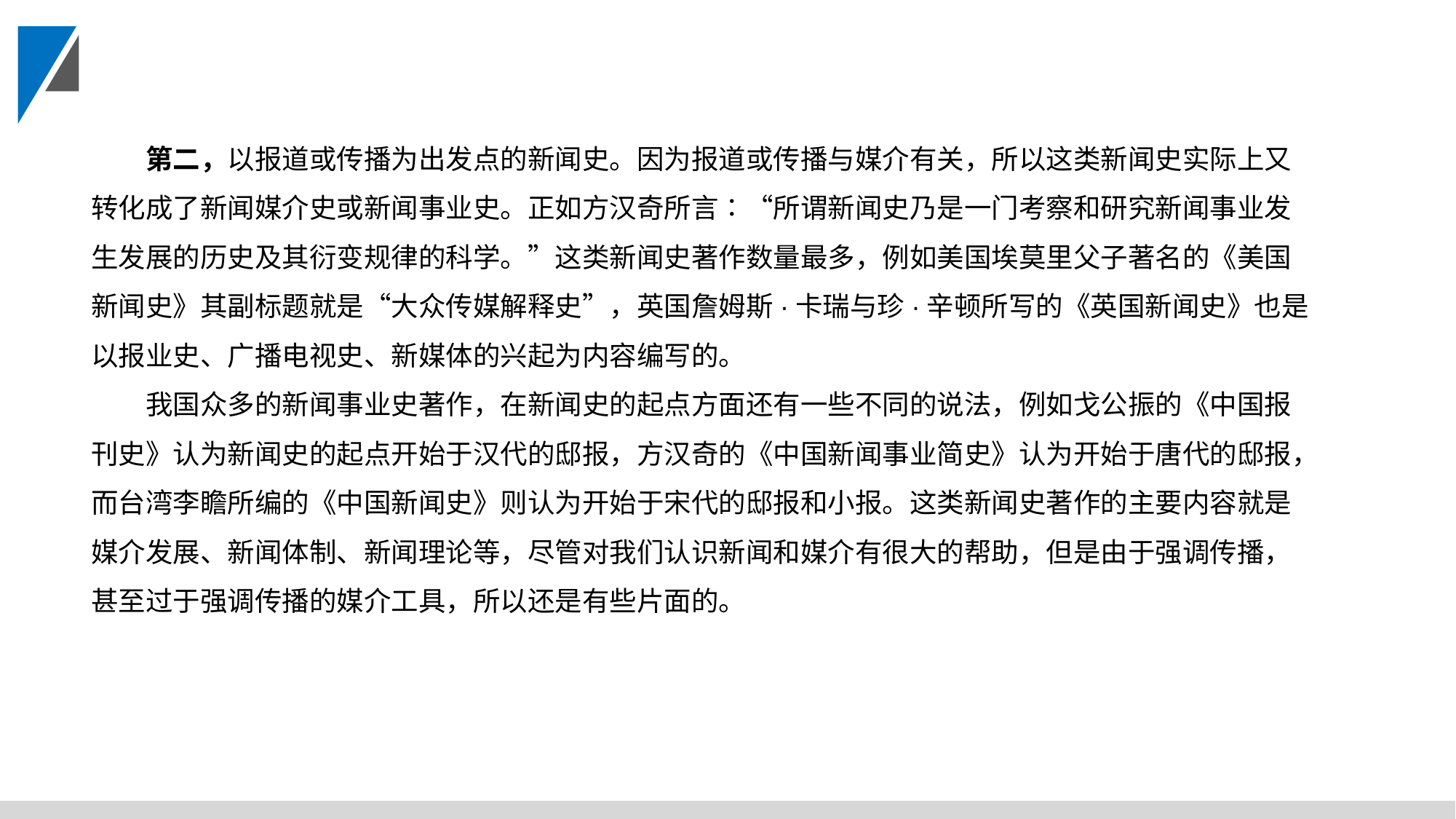

第二，以报道或传播为出发点的新闻史。因为报道或传播与媒介有关，所以这类新闻史实际上又转化成了新闻媒介史或新闻事业史。正如方汉奇所言∶“所谓新闻史乃是一门考察和研究新闻事业发生发展的历史及其衍变规律的科学。”这类新闻史著作数量最多，例如美国埃莫里父子著名的《美国新闻史》其副标题就是“大众传媒解释史”，英国詹姆斯·卡瑞与珍·辛顿所写的《英国新闻史》也是以报业史、广播电视史、新媒体的兴起为内容编写的。
我国众多的新闻事业史著作，在新闻史的起点方面还有一些不同的说法，例如戈公振的《中国报刊史》认为新闻史的起点开始于汉代的邸报，方汉奇的《中国新闻事业简史》认为开始于唐代的邸报，而台湾李瞻所编的《中国新闻史》则认为开始于宋代的邸报和小报。这类新闻史著作的主要内容就是媒介发展、新闻体制、新闻理论等，尽管对我们认识新闻和媒介有很大的帮助，但是由于强调传播，甚至过于强调传播的媒介工具，所以还是有些片面的。